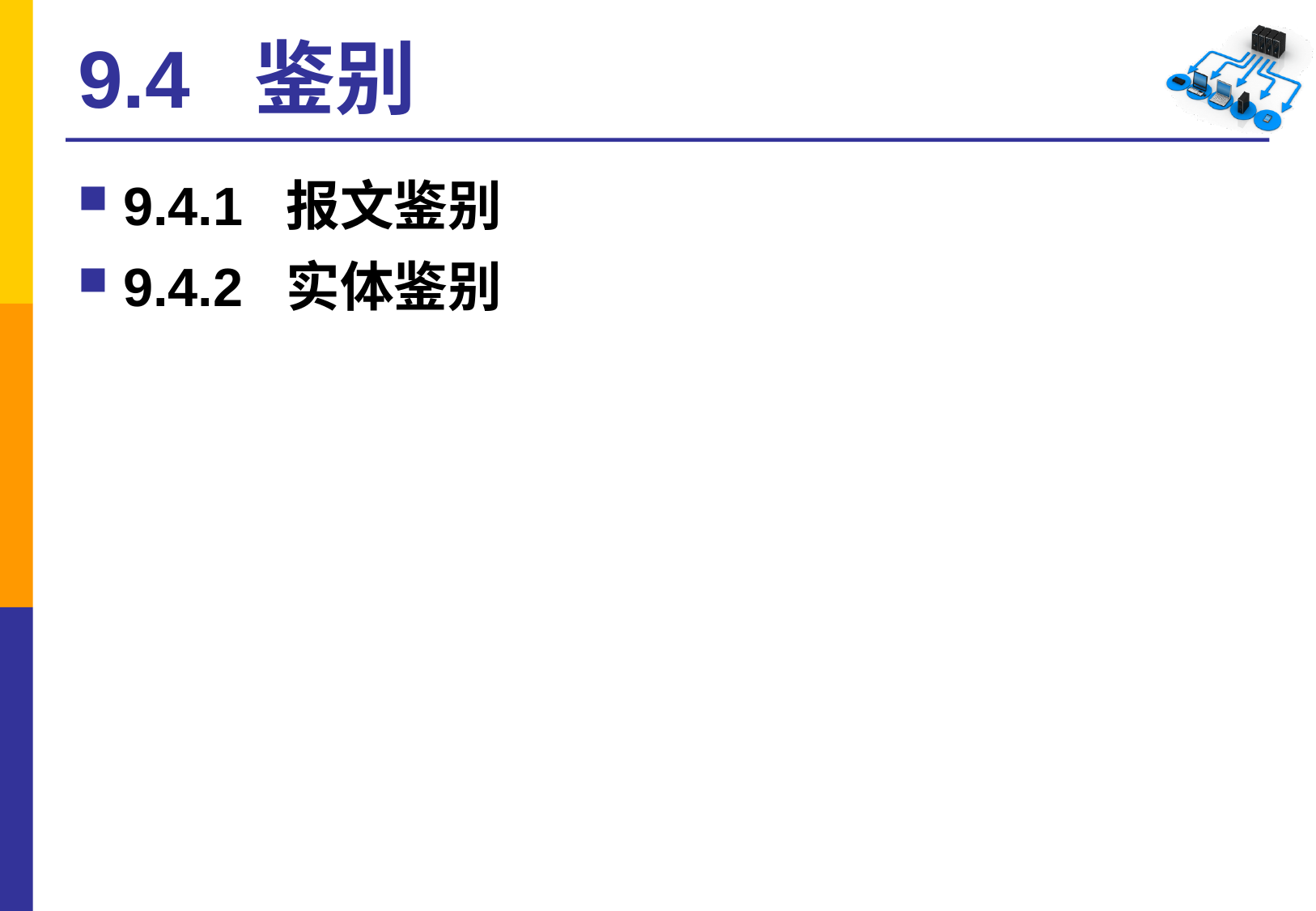

# 9.4  鉴别
9.4.1  报文鉴别
9.4.2  实体鉴别